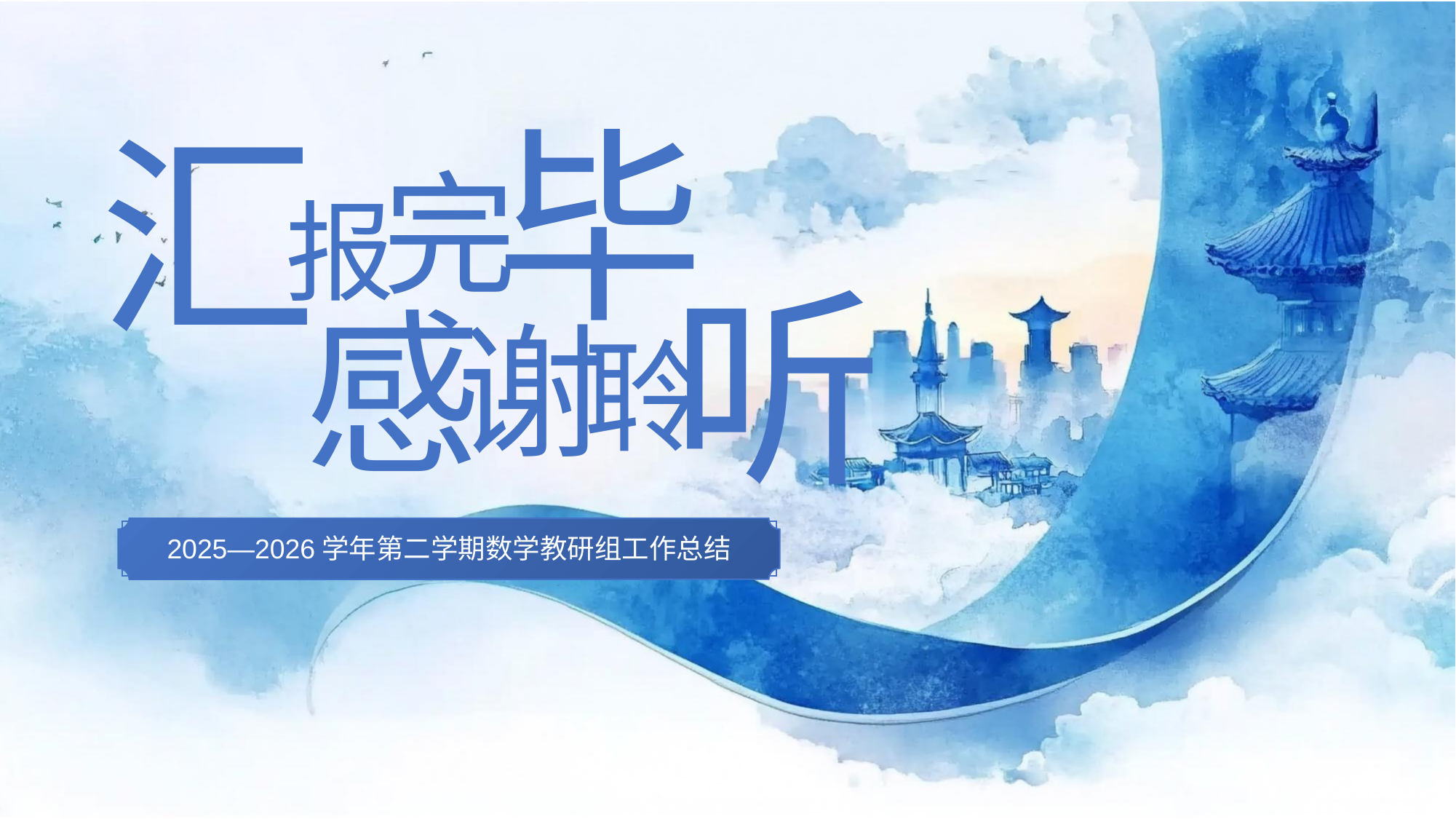

毕
汇
完
报
听
感
谢
聆

2025—2026学年第二学期数学教研组工作总结